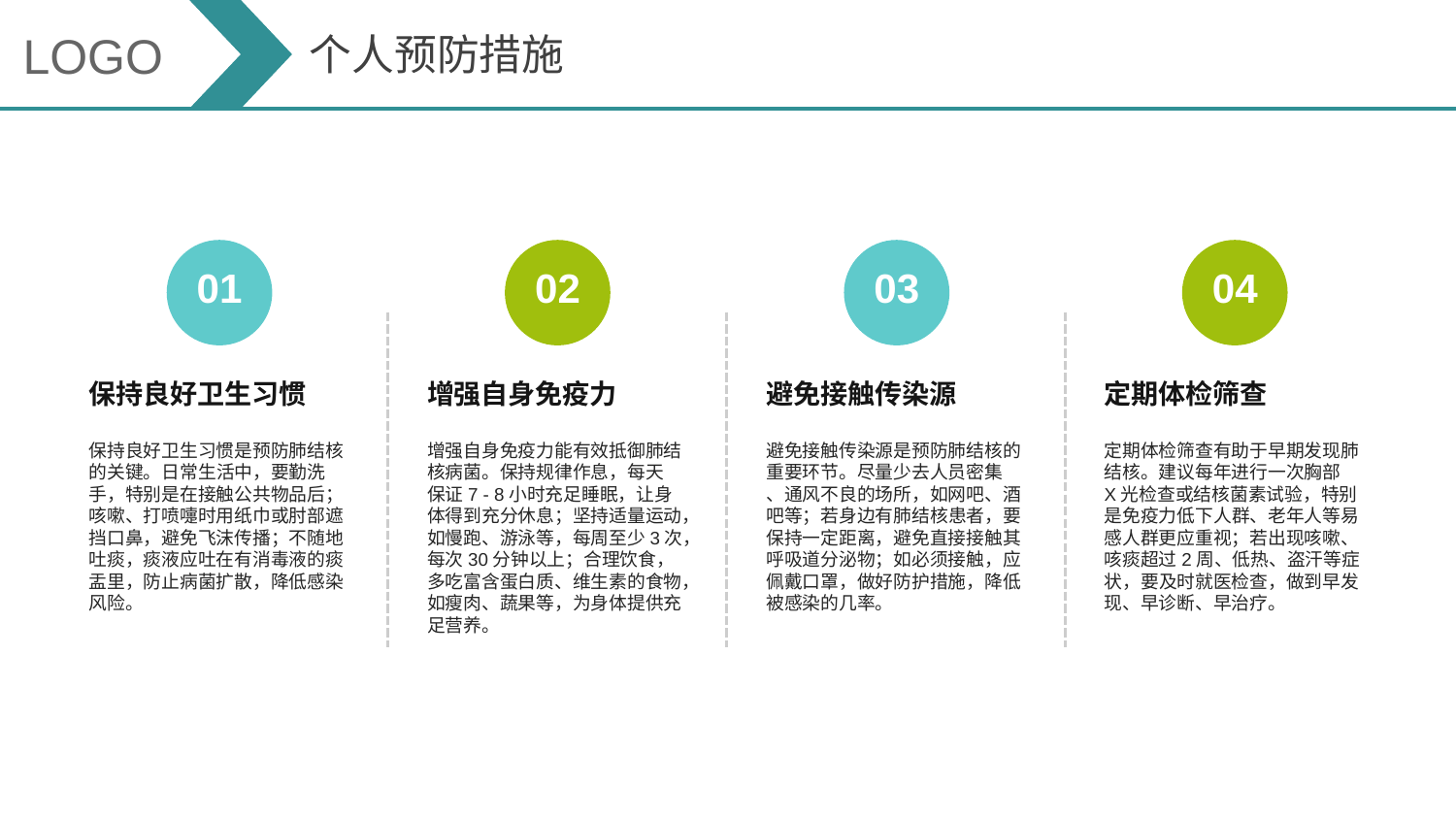

LOGO

个人预防措施

01
02
03
04

保持良好卫生习惯
增强自身免疫力
避免接触传染源
定期体检筛查
保持良好卫生习惯是预防肺结核的关键。日常生活中，要勤洗
手，特别是在接触公共物品后；咳嗽、打喷嚏时用纸巾或肘部遮挡口鼻，避免飞沫传播；不随地吐痰，痰液应吐在有消毒液的痰盂里，防止病菌扩散，降低感染风险。
增强自身免疫力能有效抵御肺结核病菌。保持规律作息，每天
保证7 - 8小时充足睡眠，让身体得到充分休息；坚持适量运动，如慢跑、游泳等，每周至少3次，每次30分钟以上；合理饮食，多吃富含蛋白质、维生素的食物，如瘦肉、蔬果等，为身体提供充足营养。
避免接触传染源是预防肺结核的重要环节。尽量少去人员密集
、通风不良的场所，如网吧、酒吧等；若身边有肺结核患者，要保持一定距离，避免直接接触其呼吸道分泌物；如必须接触，应佩戴口罩，做好防护措施，降低被感染的几率。
定期体检筛查有助于早期发现肺结核。建议每年进行一次胸部
X光检查或结核菌素试验，特别是免疫力低下人群、老年人等易感人群更应重视；若出现咳嗽、咳痰超过2周、低热、盗汗等症状，要及时就医检查，做到早发现、早诊断、早治疗。